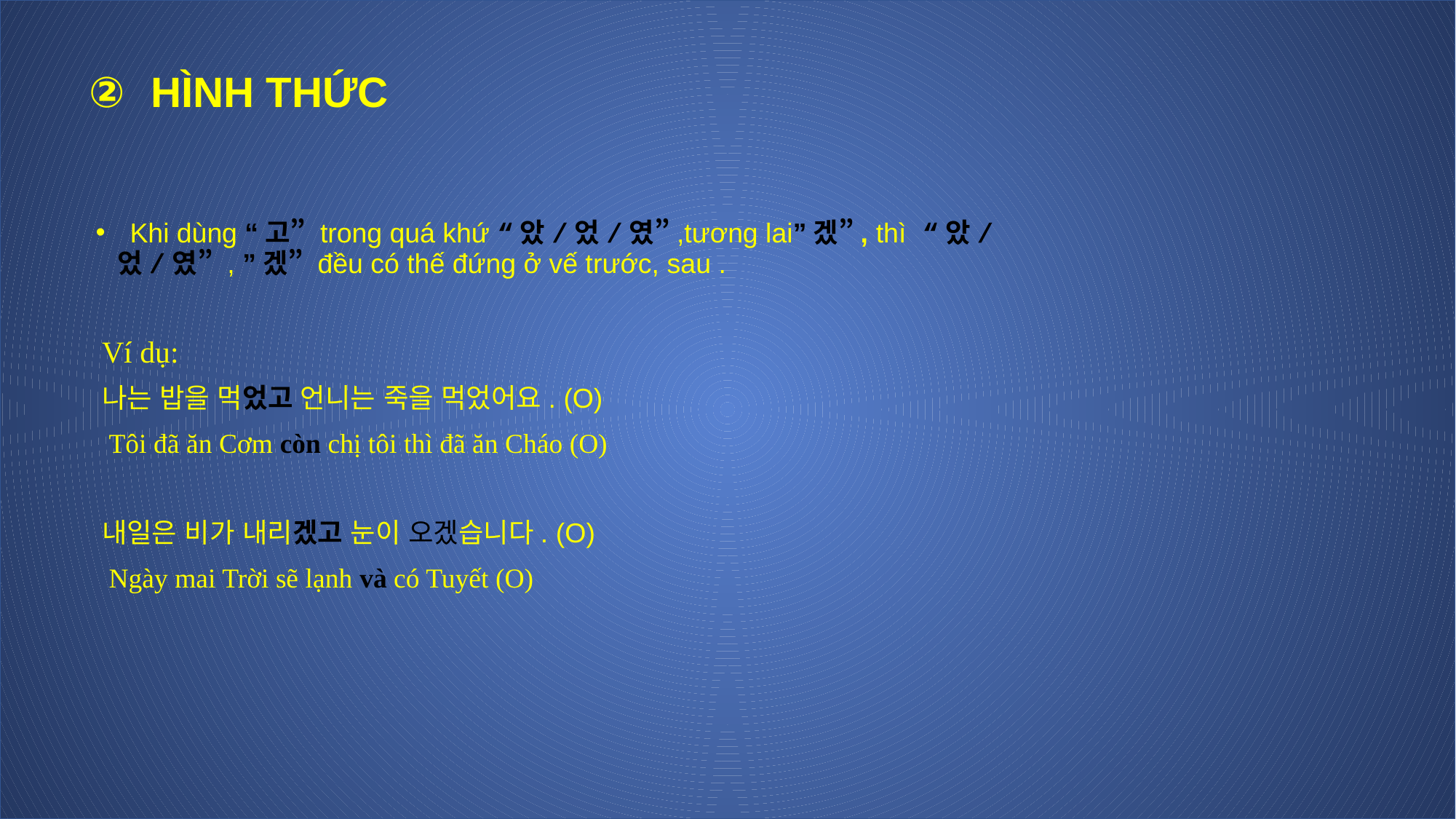

HÌNH THỨC

Khi dùng “고” trong quá khứ “았/었/였”,tương lai”겠”, thì “았/
  었/였” , ”겠” đều có thế đứng ở vế trước, sau .
Ví dụ:
나는 밥을 먹었고 언니는 죽을 먹었어요. (O)
 Tôi đã ăn Cơm còn chị tôi thì đã ăn Cháo (O)

내일은 비가 내리겠고 눈이 오겠습니다. (O)
 Ngày mai Trời sẽ lạnh và có Tuyết (O)